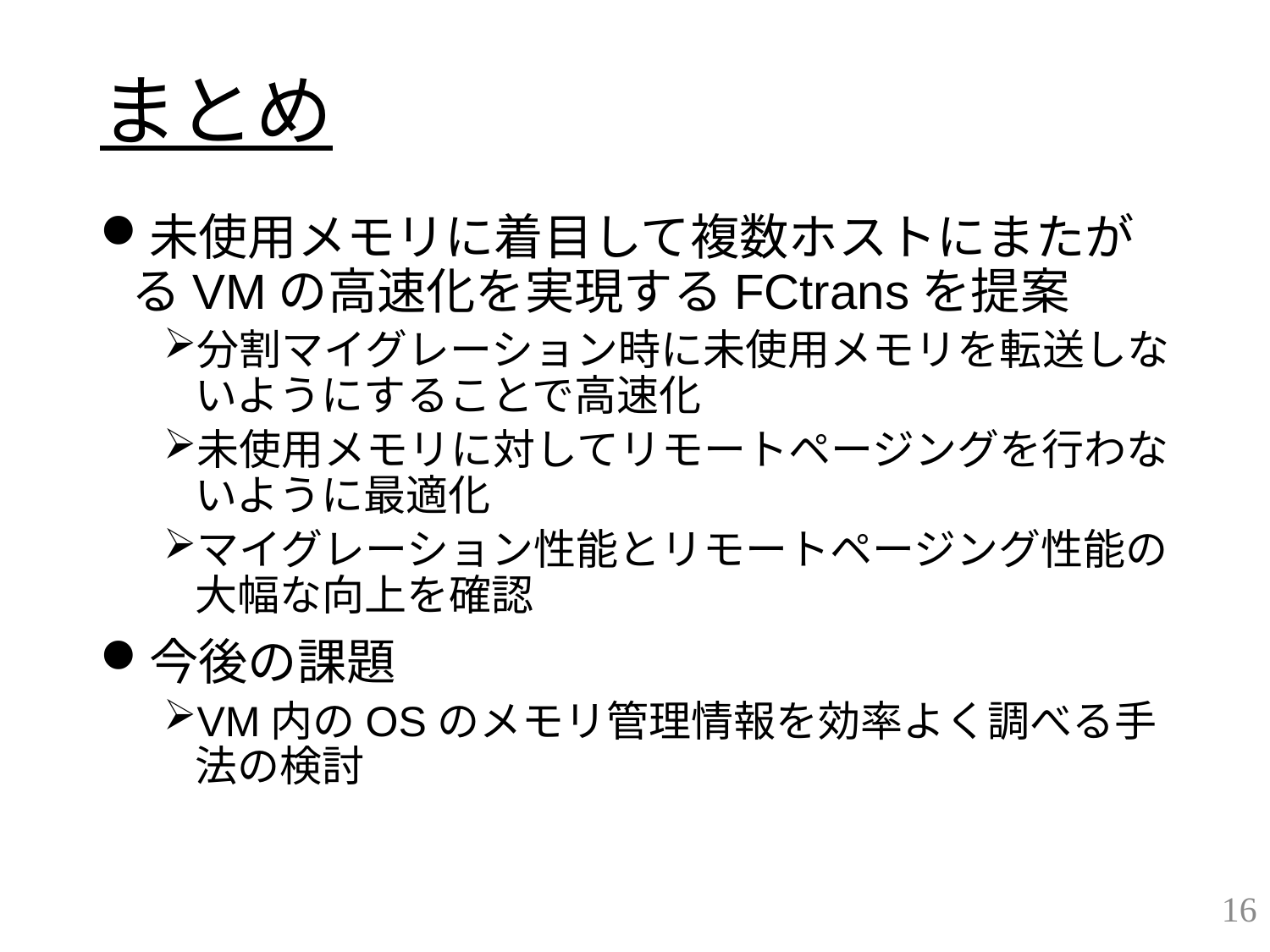

# まとめ
未使用メモリに着目して複数ホストにまたがるVMの高速化を実現するFCtransを提案
分割マイグレーション時に未使用メモリを転送しないようにすることで高速化
未使用メモリに対してリモートページングを行わないように最適化
マイグレーション性能とリモートページング性能の大幅な向上を確認
今後の課題
VM内のOSのメモリ管理情報を効率よく調べる手法の検討

16